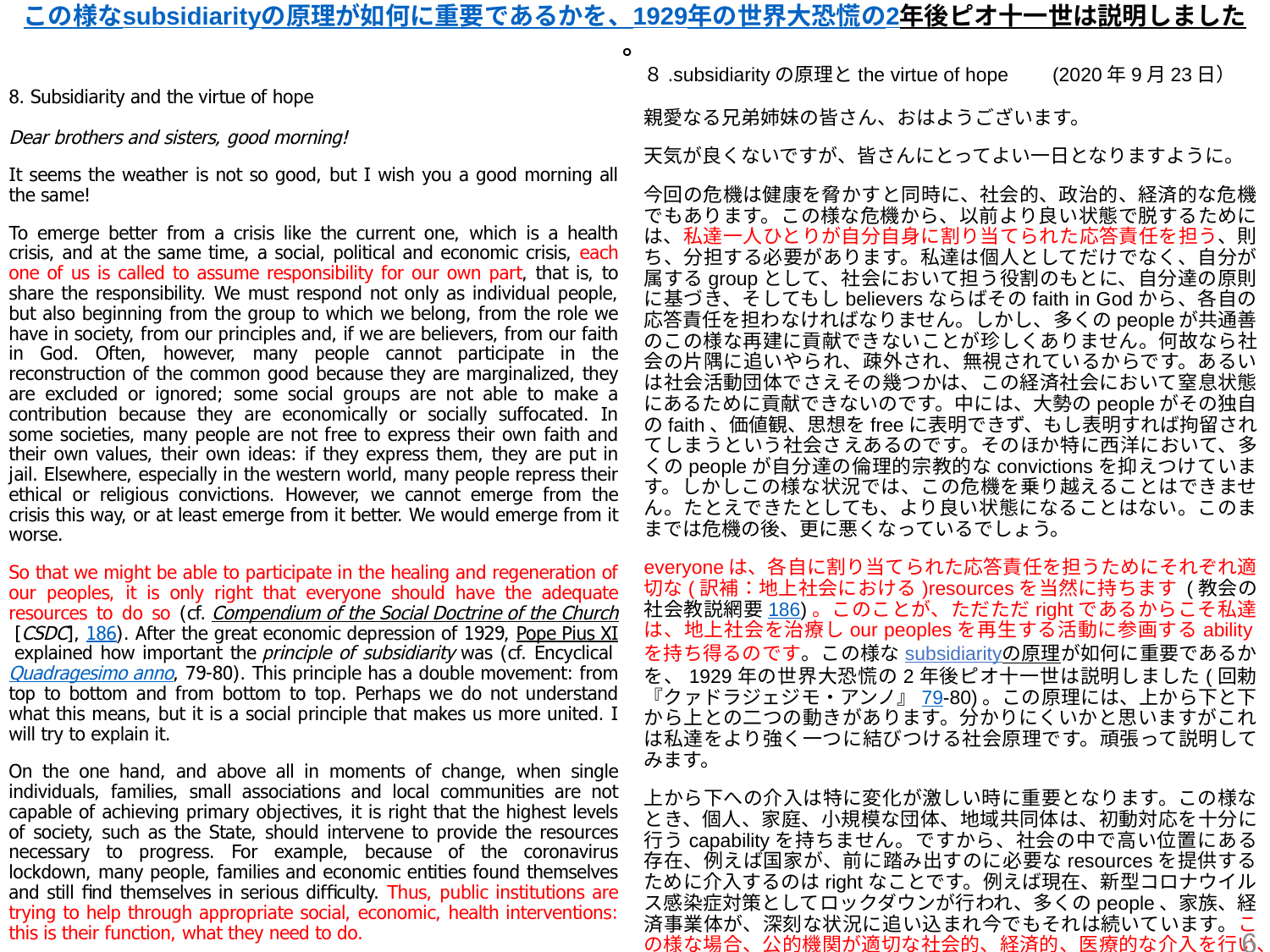

# この様なsubsidiarityの原理が如何に重要であるかを、1929年の世界大恐慌の2年後ピオ十一世は説明しました。
８.subsidiarityの原理とthe virtue of hope        (2020年9月23日）
親愛なる兄弟姉妹の皆さん、おはようございます。
天気が良くないですが、皆さんにとってよい一日となりますように。
今回の危機は健康を脅かすと同時に、社会的、政治的、経済的な危機でもあります。この様な危機から、以前より良い状態で脱するためには、私達一人ひとりが自分自身に割り当てられた応答責任を担う、則ち、分担する必要があります。私達は個人としてだけでなく、自分が属するgroupとして、社会において担う役割のもとに、自分達の原則に基づき、そしてもしbelieversならばそのfaith in Godから、各自の応答責任を担わなければなりません。しかし、多くのpeopleが共通善のこの様な再建に貢献できないことが珍しくありません。何故なら社会の片隅に追いやられ、疎外され、無視されているからです。あるいは社会活動団体でさえその幾つかは、この経済社会において窒息状態にあるために貢献できないのです。中には、大勢のpeopleがその独自のfaith、価値観、思想をfreeに表明できず、もし表明すれば拘留されてしまうという社会さえあるのです。そのほか特に西洋において、多くのpeopleが自分達の倫理的宗教的なconvictionsを抑えつけています。しかしこの様な状況では、この危機を乗り越えることはできません。たとえできたとしても、より良い状態になることはない。このままでは危機の後、更に悪くなっているでしょう。
everyoneは、各自に割り当てられた応答責任を担うためにそれぞれ適切な(訳補：地上社会における)resourcesを当然に持ちます (教会の社会教説網要186)。このことが、ただただrightであるからこそ私達は、地上社会を治療しour peoplesを再生する活動に参画するabilityを持ち得るのです。この様なsubsidiarityの原理が如何に重要であるかを、1929年の世界大恐慌の2年後ピオ十一世は説明しました(回勅『クァドラジェジモ・アンノ』79-80)。この原理には、上から下と下から上との二つの動きがあります。分かりにくいかと思いますがこれは私達をより強く一つに結びつける社会原理です。頑張って説明してみます。
上から下への介入は特に変化が激しい時に重要となります。この様なとき、個人、家庭、小規模な団体、地域共同体は、初動対応を十分に行うcapabilityを持ちません。ですから、社会の中で高い位置にある存在、例えば国家が、前に踏み出すのに必要なresourcesを提供するために介入するのはrightなことです。例えば現在、新型コロナウイルス感染症対策としてロックダウンが行われ、多くのpeople、家族、経済事業体が、深刻な状況に追い込まれ今でもそれは続いています。この様な場合、公的機関が適切な社会的、経済的、医療的な介入を行い、助けようとします。これが彼ら国家等の機能でありなすべき責務です。

8. Subsidiarity and the virtue of hope
Dear brothers and sisters, good morning!
It seems the weather is not so good, but I wish you a good morning all the same!
To emerge better from a crisis like the current one, which is a health crisis, and at the same time, a social, political and economic crisis, each one of us is called to assume responsibility for our own part, that is, to share the responsibility. We must respond not only as individual people, but also beginning from the group to which we belong, from the role we have in society, from our principles and, if we are believers, from our faith in God. Often, however, many people cannot participate in the reconstruction of the common good because they are marginalized, they are excluded or ignored; some social groups are not able to make a contribution because they are economically or socially suffocated. In some societies, many people are not free to express their own faith and their own values, their own ideas: if they express them, they are put in jail. Elsewhere, especially in the western world, many people repress their ethical or religious convictions. However, we cannot emerge from the crisis this way, or at least emerge from it better. We would emerge from it worse.
So that we might be able to participate in the healing and regeneration of our peoples, it is only right that everyone should have the adequate resources to do so (cf. Compendium of the Social Doctrine of the Church [CSDC], 186). After the great economic depression of 1929, Pope Pius XI explained how important the principle of subsidiarity was (cf. Encyclical Quadragesimo anno, 79-80). This principle has a double movement: from top to bottom and from bottom to top. Perhaps we do not understand what this means, but it is a social principle that makes us more united. I will try to explain it.
On the one hand, and above all in moments of change, when single individuals, families, small associations and local communities are not capable of achieving primary objectives, it is right that the highest levels of society, such as the State, should intervene to provide the resources necessary to progress. For example, because of the coronavirus lockdown, many people, families and economic entities found themselves and still find themselves in serious difficulty. Thus, public institutions are trying to help through appropriate social, economic, health interventions: this is their function, what they need to do.
6